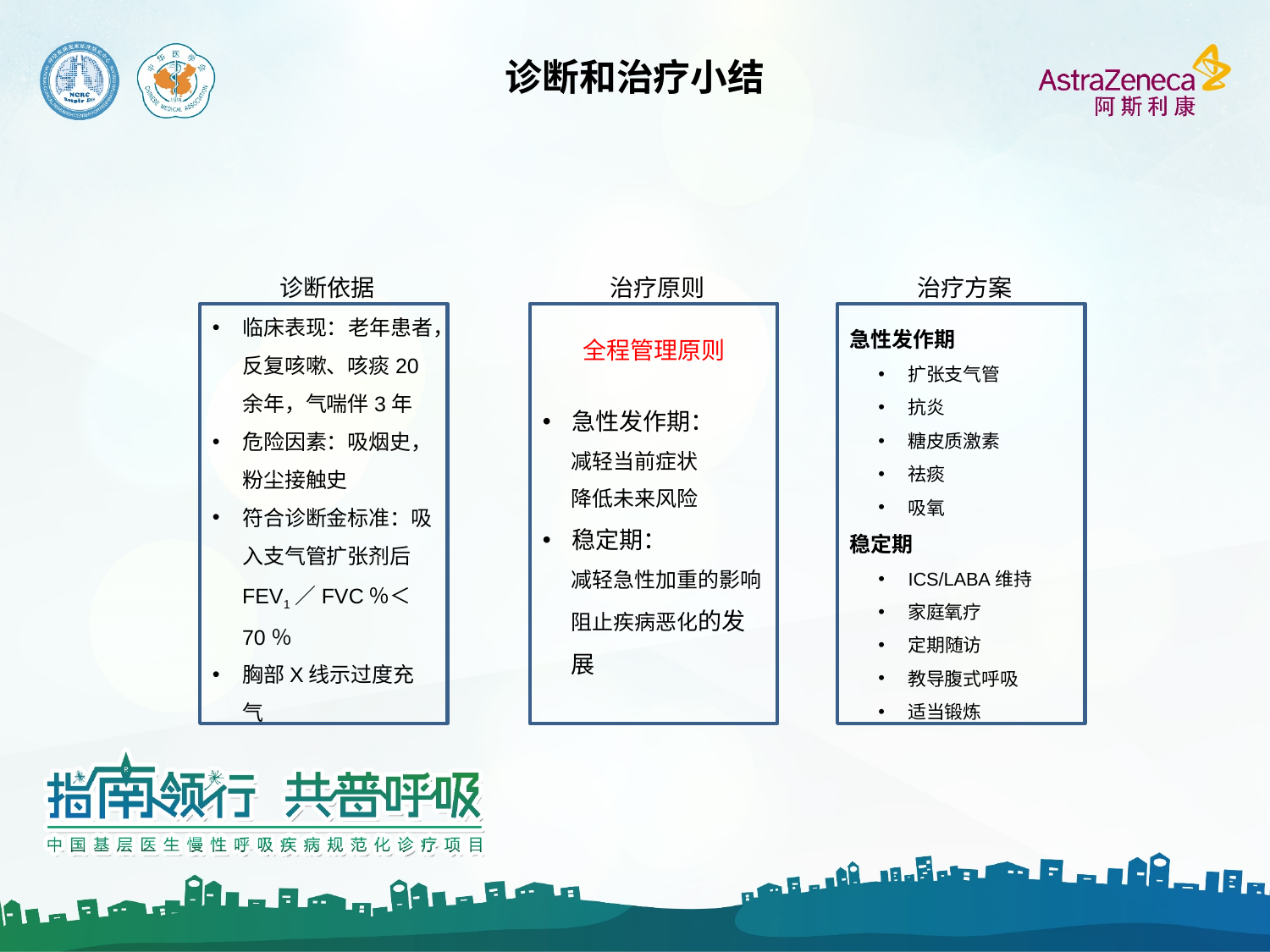

# 诊断和治疗小结
诊断依据
治疗原则
治疗方案
临床表现：老年患者，反复咳嗽、咳痰20余年，气喘伴3年
危险因素：吸烟史，粉尘接触史
符合诊断金标准：吸入支气管扩张剂后FEV1／FVC％＜70％
胸部X线示过度充气
全程管理原则

急性发作期：
减轻当前症状
降低未来风险
稳定期：
减轻急性加重的影响
阻止疾病恶化的发展

急性发作期
扩张支气管
抗炎
糖皮质激素
祛痰
吸氧
稳定期
ICS/LABA维持
家庭氧疗
定期随访
教导腹式呼吸
适当锻炼